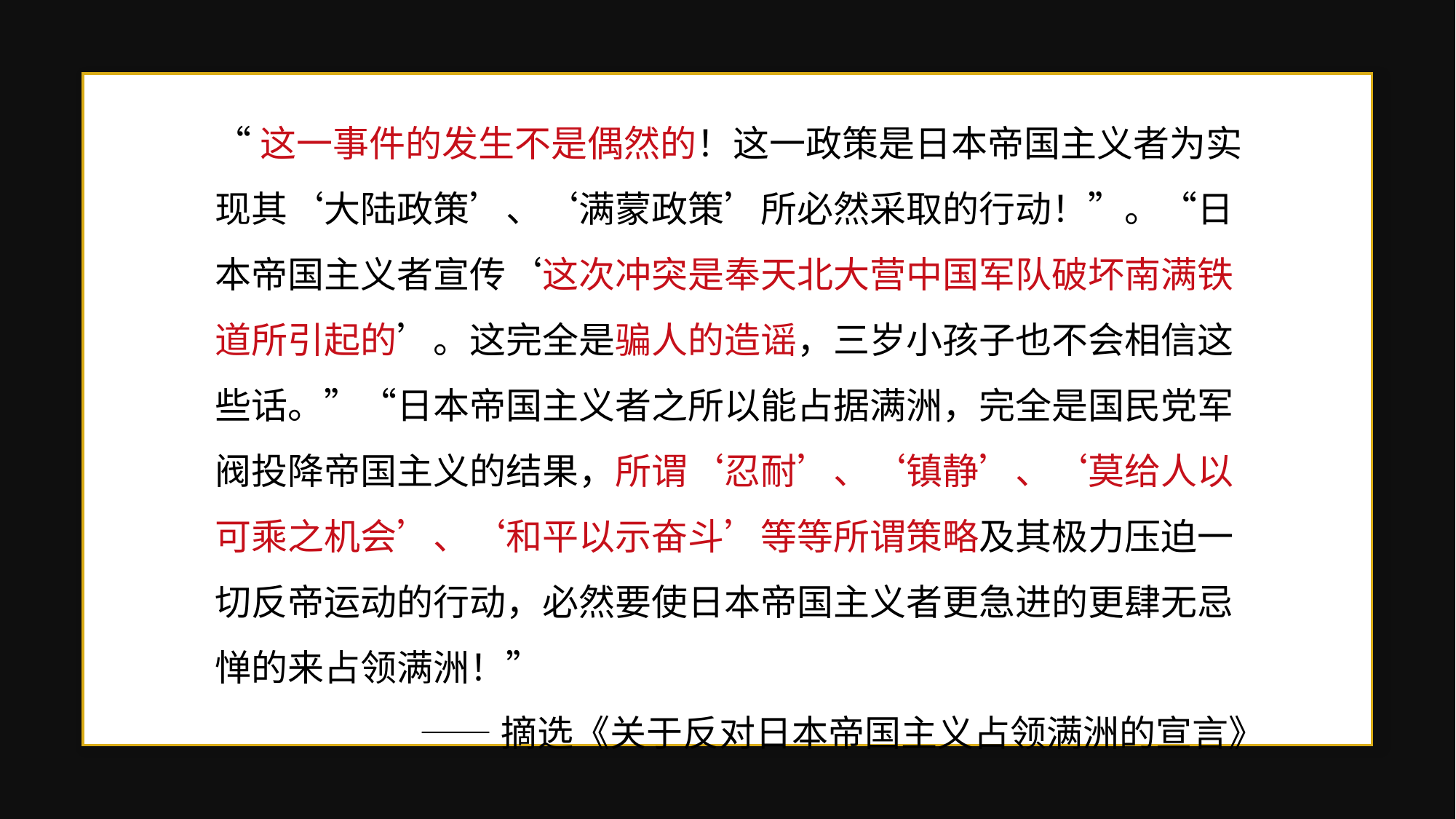

“这一事件的发生不是偶然的！这一政策是日本帝国主义者为实现其‘大陆政策’、‘满蒙政策’所必然采取的行动！”。“日本帝国主义者宣传‘这次冲突是奉天北大营中国军队破坏南满铁道所引起的’。这完全是骗人的造谣，三岁小孩子也不会相信这些话。”“日本帝国主义者之所以能占据满洲，完全是国民党军阀投降帝国主义的结果，所谓‘忍耐’、‘镇静’、‘莫给人以可乘之机会’、‘和平以示奋斗’等等所谓策略及其极力压迫一切反帝运动的行动，必然要使日本帝国主义者更急进的更肆无忌惮的来占领满洲！”
“这一事件的发生不是偶然的！这一政策是日本帝国主义者为实现其‘大陆政策’、‘满蒙政策’所必然采取的行动！”。“日本帝国主义者宣传‘这次冲突是奉天北大营中国军队破坏南满铁道所引起的’。这完全是骗人的造谣，三岁小孩子也不会相信这些话。”“日本帝国主义者之所以能占据满洲，完全是国民党军阀投降帝国主义的结果，所谓‘忍耐’、‘镇静’、‘莫给人以可乘之机会’、‘和平以示奋斗’等等所谓策略及其极力压迫一切反帝运动的行动，必然要使日本帝国主义者更急进的更肆无忌惮的来占领满洲！”
——摘选《关于反对日本帝国主义占领满洲的宣言》